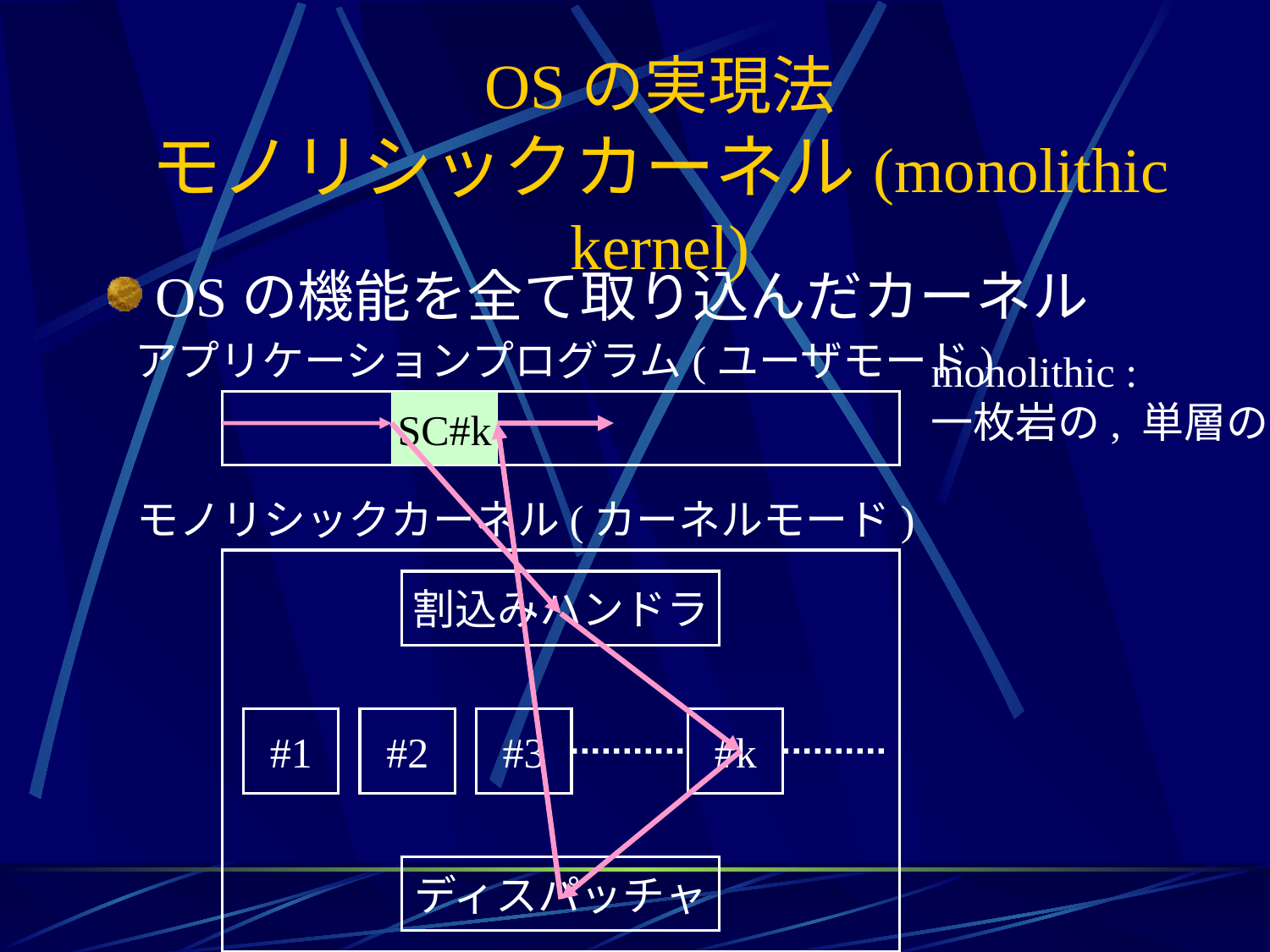

# OSの実現法 モノリシックカーネル(monolithic kernel)
OSの機能を全て取り込んだカーネル
アプリケーションプログラム(ユーザモード)
monolithic :
一枚岩の, 単層の

SC#k

モノリシックカーネル(カーネルモード)

割込みハンドラ

#1
#2
#3
#k

ディスパッチャ